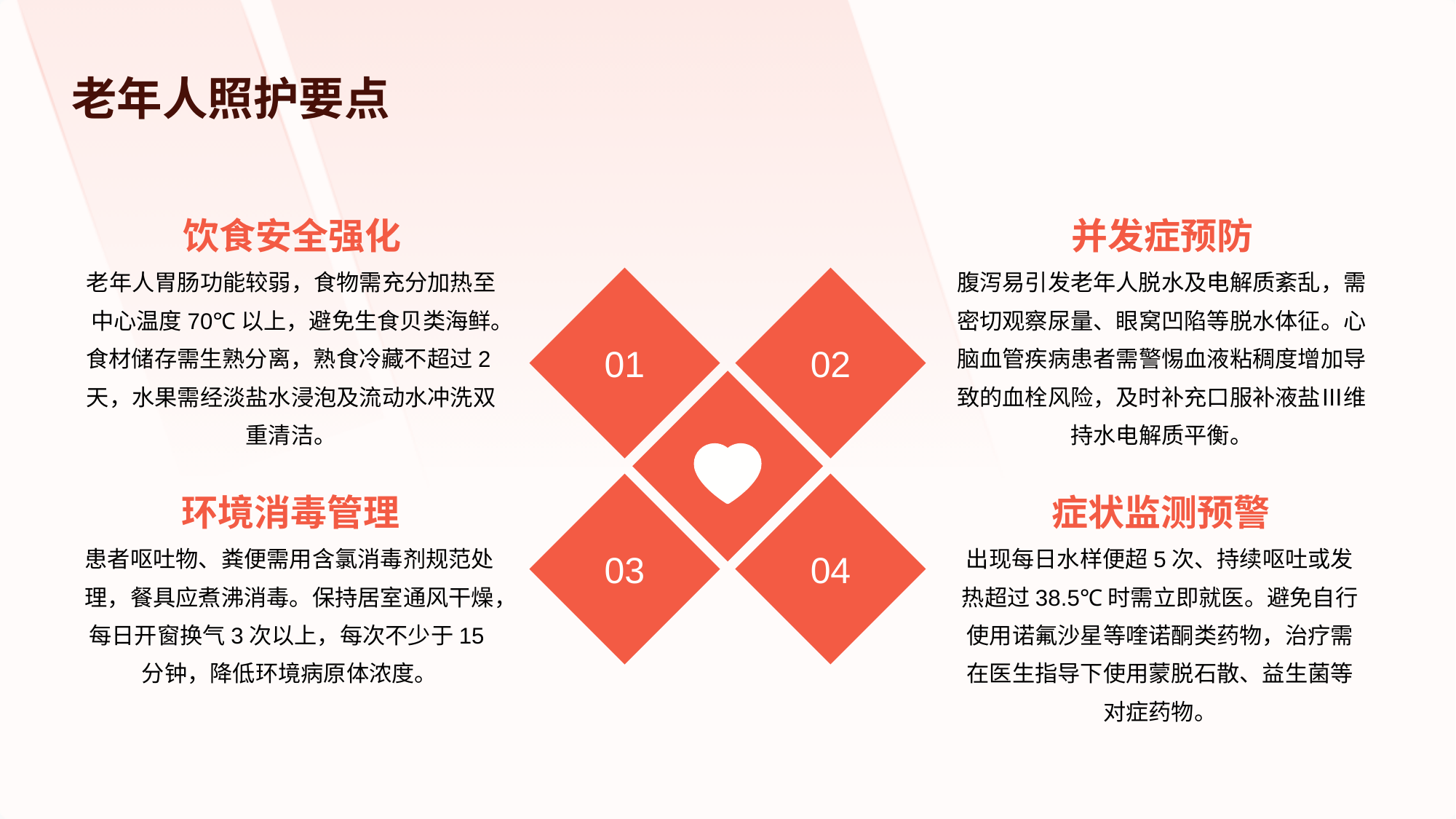

老年人照护要点
饮食安全强化
并发症预防
老年人胃肠功能较弱，食物需充分加热至中心温度70℃以上，避免生食贝类海鲜。食材储存需生熟分离，熟食冷藏不超过2天，水果需经淡盐水浸泡及流动水冲洗双重清洁。
腹泻易引发老年人脱水及电解质紊乱，需密切观察尿量、眼窝凹陷等脱水体征。心脑血管疾病患者需警惕血液粘稠度增加导致的血栓风险，及时补充口服补液盐Ⅲ维持水电解质平衡。

01
02

环境消毒管理

症状监测预警
患者呕吐物、粪便需用含氯消毒剂规范处理，餐具应煮沸消毒。保持居室通风干燥，每日开窗换气3次以上，每次不少于15分钟，降低环境病原体浓度。
出现每日水样便超5次、持续呕吐或发热超过38.5℃时需立即就医。避免自行使用诺氟沙星等喹诺酮类药物，治疗需在医生指导下使用蒙脱石散、益生菌等对症药物。
03
04